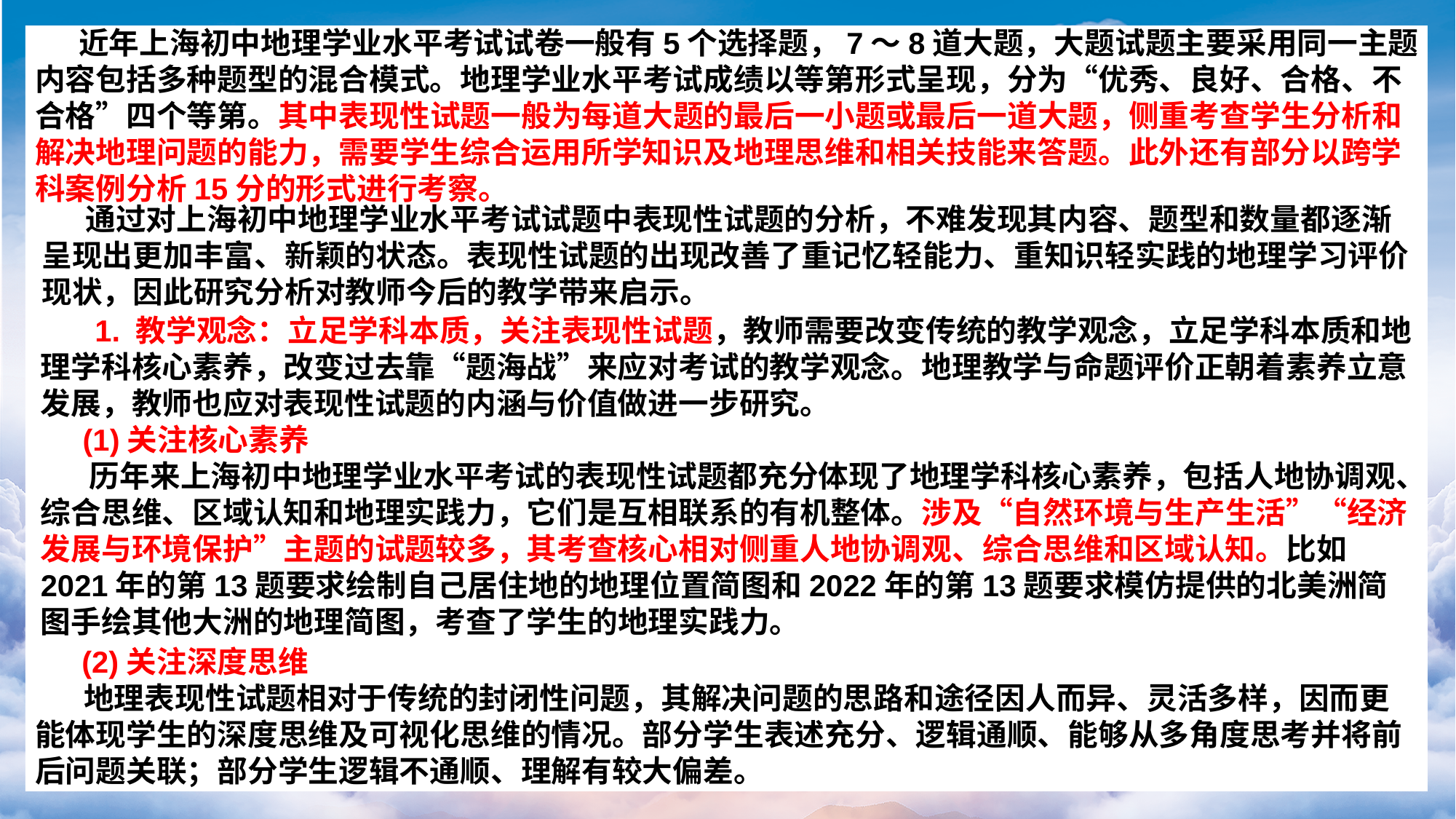

近年上海初中地理学业水平考试试卷一般有5个选择题，7～8道大题，大题试题主要采用同一主题内容包括多种题型的混合模式。地理学业水平考试成绩以等第形式呈现，分为“优秀、良好、合格、不合格”四个等第。其中表现性试题一般为每道大题的最后一小题或最后一道大题，侧重考查学生分析和解决地理问题的能力，需要学生综合运用所学知识及地理思维和相关技能来答题。此外还有部分以跨学科案例分析15分的形式进行考察。
      通过对上海初中地理学业水平考试试题中表现性试题的分析，不难发现其内容、题型和数量都逐渐呈现出更加丰富、新颖的状态。表现性试题的出现改善了重记忆轻能力、重知识轻实践的地理学习评价现状，因此研究分析对教师今后的教学带来启示。
       1. 教学观念：立足学科本质，关注表现性试题，教师需要改变传统的教学观念，立足学科本质和地理学科核心素养，改变过去靠“题海战”来应对考试的教学观念。地理教学与命题评价正朝着素养立意发展，教师也应对表现性试题的内涵与价值做进一步研究。
     (1)关注核心素养
      历年来上海初中地理学业水平考试的表现性试题都充分体现了地理学科核心素养，包括人地协调观、综合思维、区域认知和地理实践力，它们是互相联系的有机整体。涉及“自然环境与生产生活”“经济发展与环境保护”主题的试题较多，其考查核心相对侧重人地协调观、综合思维和区域认知。比如2021年的第13题要求绘制自己居住地的地理位置简图和2022年的第13题要求模仿提供的北美洲简图手绘其他大洲的地理简图，考查了学生的地理实践力。
      (2)关注深度思维
      地理表现性试题相对于传统的封闭性问题，其解决问题的思路和途径因人而异、灵活多样，因而更能体现学生的深度思维及可视化思维的情况。部分学生表述充分、逻辑通顺、能够从多角度思考并将前后问题关联；部分学生逻辑不通顺、理解有较大偏差。